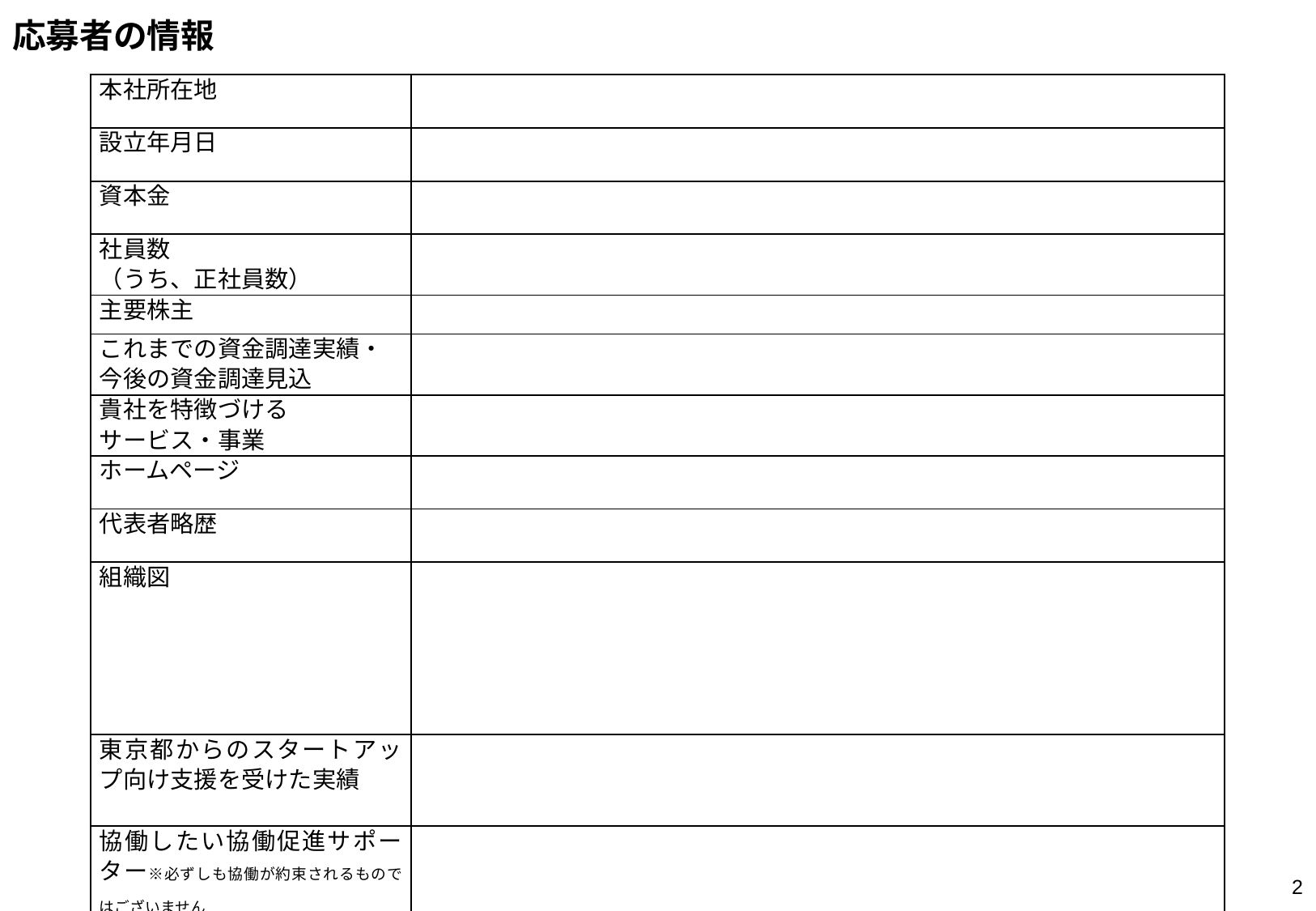

# 応募者の情報
| 本社所在地 |  |
| --- | --- |
| 設立年月日 |  |
| 資本金 |  |
| 社員数 （うち、正社員数） |  |
| 主要株主 |  |
| これまでの資金調達実績・ 今後の資金調達見込 |  |
| 貴社を特徴づける サービス・事業 |  |
| ホームページ |  |
| 代表者略歴 |  |
| 組織図 |  |
| 東京都からのスタートアップ向け支援を受けた実績 |  |
| 協働したい協働促進サポーター※必ずしも協働が約束されるものではございません |  |
2